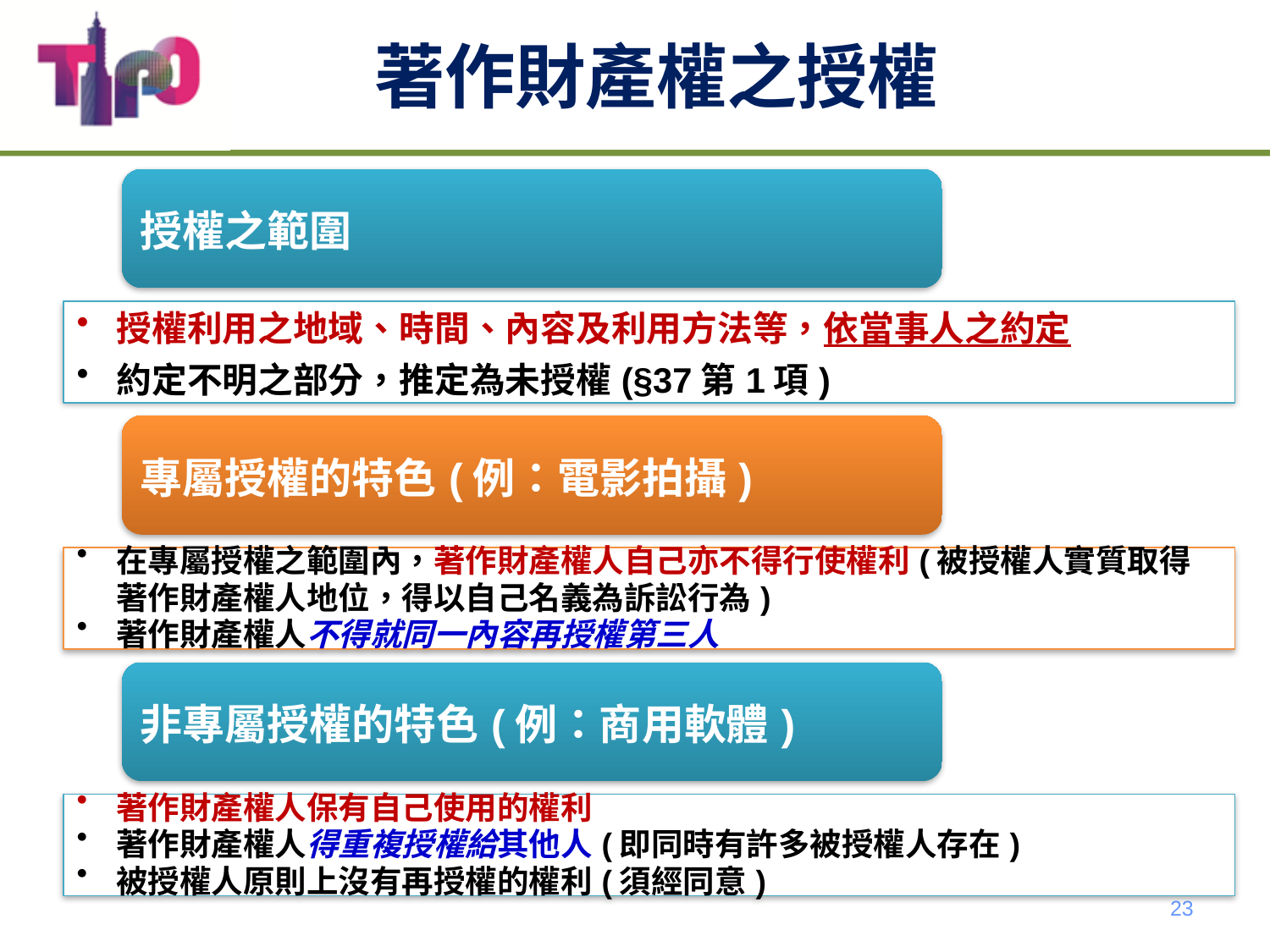

# 著作財產權之授權
授權之範圍
授權利用之地域、時間、內容及利用方法等，依當事人之約定
專屬授權的特色(例：電影拍攝)
在專屬授權之範圍內，著作財產權人自己亦不得行使權利(被授權人實質取得著作財產權人地位，得以自己名義為訴訟行為)
著作財產權人不得就同一內容再授權第三人
非專屬授權的特色(例：商用軟體)
著作財產權人保有自己使用的權利
著作財產權人得重複授權給其他人(即同時有許多被授權人存在)
被授權人原則上沒有再授權的權利(須經同意)
約定不明之部分，推定為未授權(§37第1項)
23